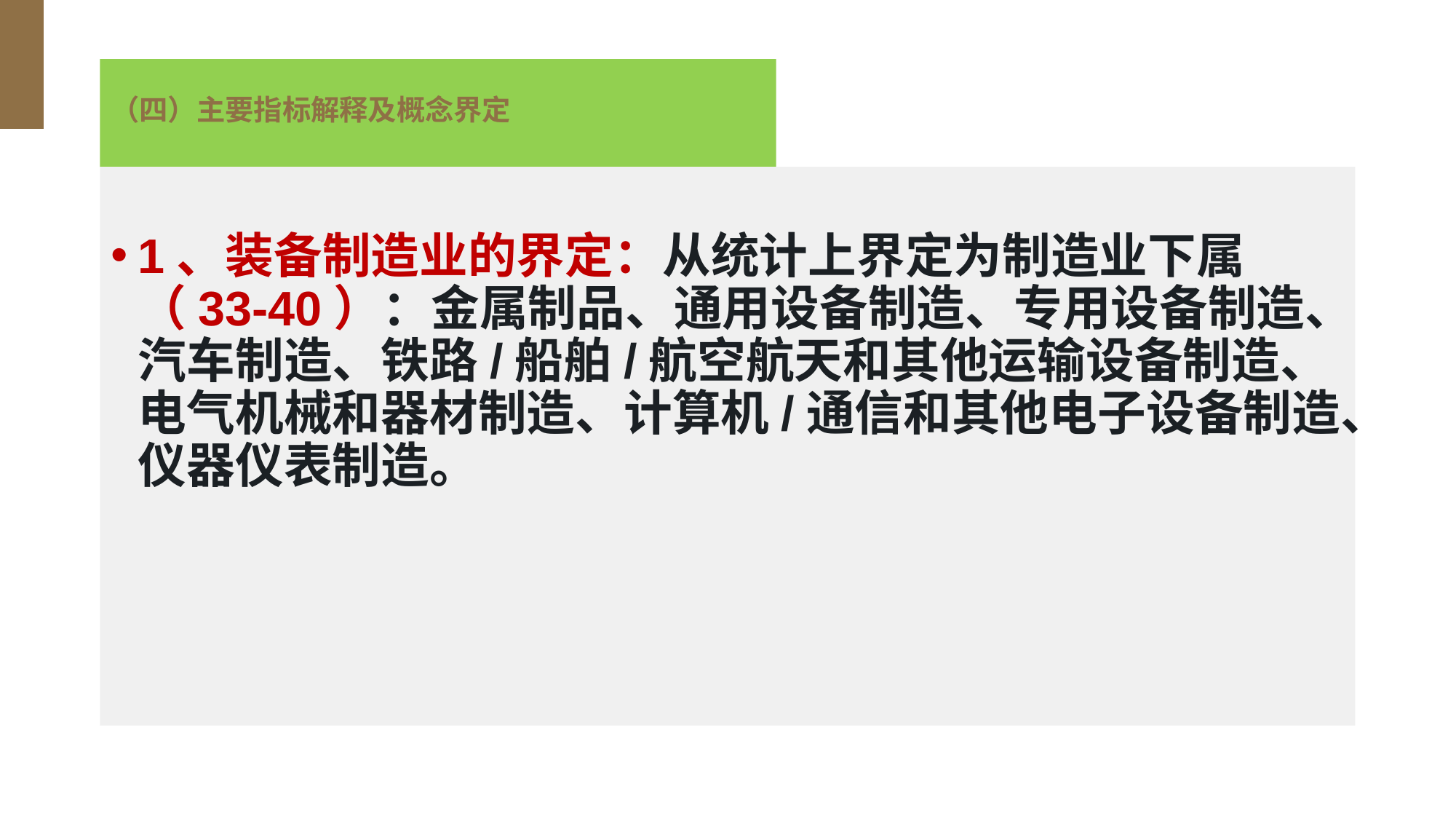

# （四）主要指标解释及概念界定

1、装备制造业的界定：从统计上界定为制造业下属（33-40）：金属制品、通用设备制造、专用设备制造、汽车制造、铁路/船舶/航空航天和其他运输设备制造、电气机械和器材制造、计算机/通信和其他电子设备制造、仪器仪表制造。